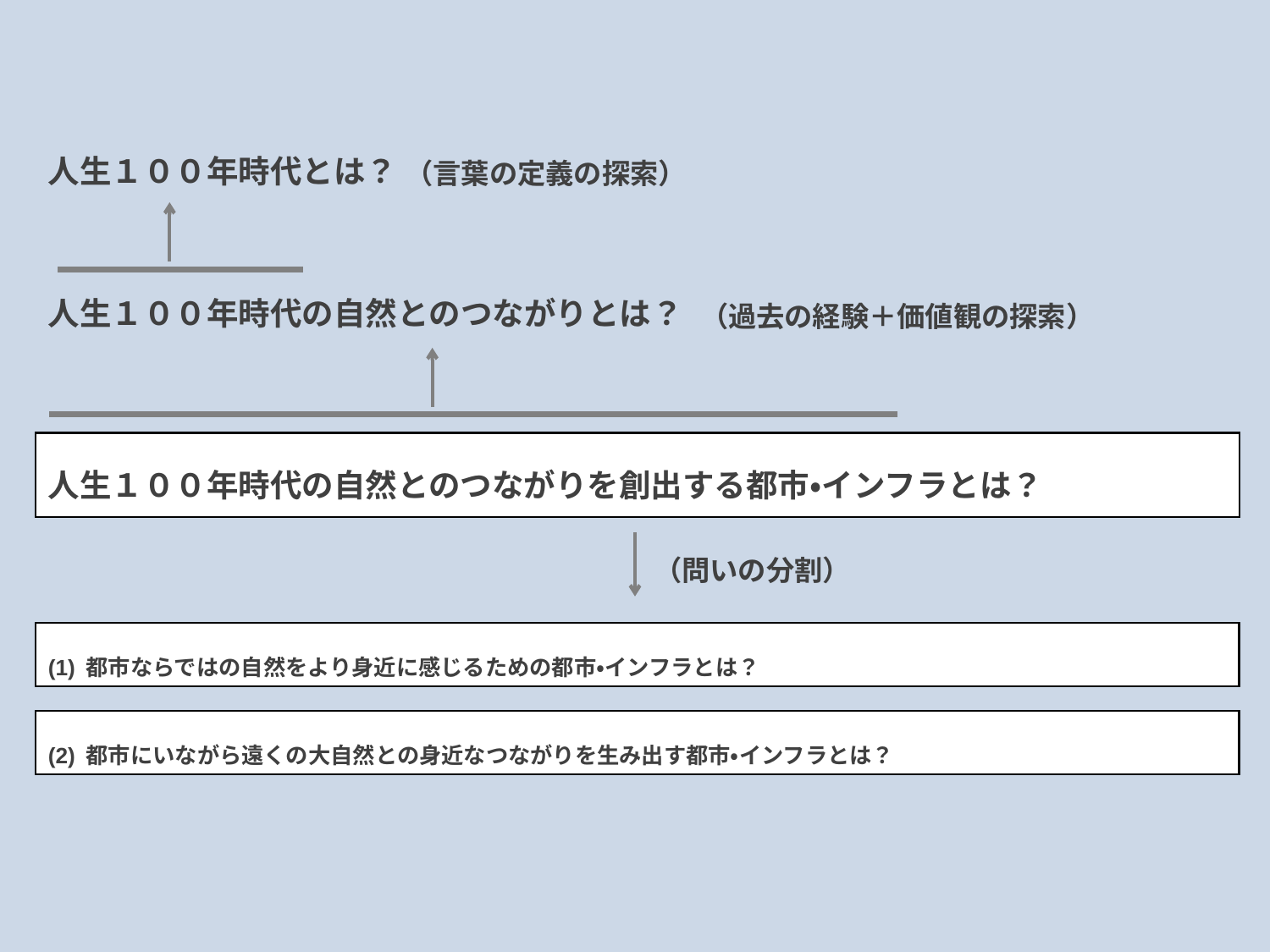

人生１００年時代とは？
（言葉の定義の探索）
人生１００年時代の自然とのつながりとは？
（過去の経験＋価値観の探索）
# 人生１００年時代の自然とのつながりを創出する都市・インフラとは？
（問いの分割）
(1) 都市ならではの自然をより身近に感じるための都市・インフラとは？
(2) 都市にいながら遠くの大自然との身近なつながりを生み出す都市・インフラとは？